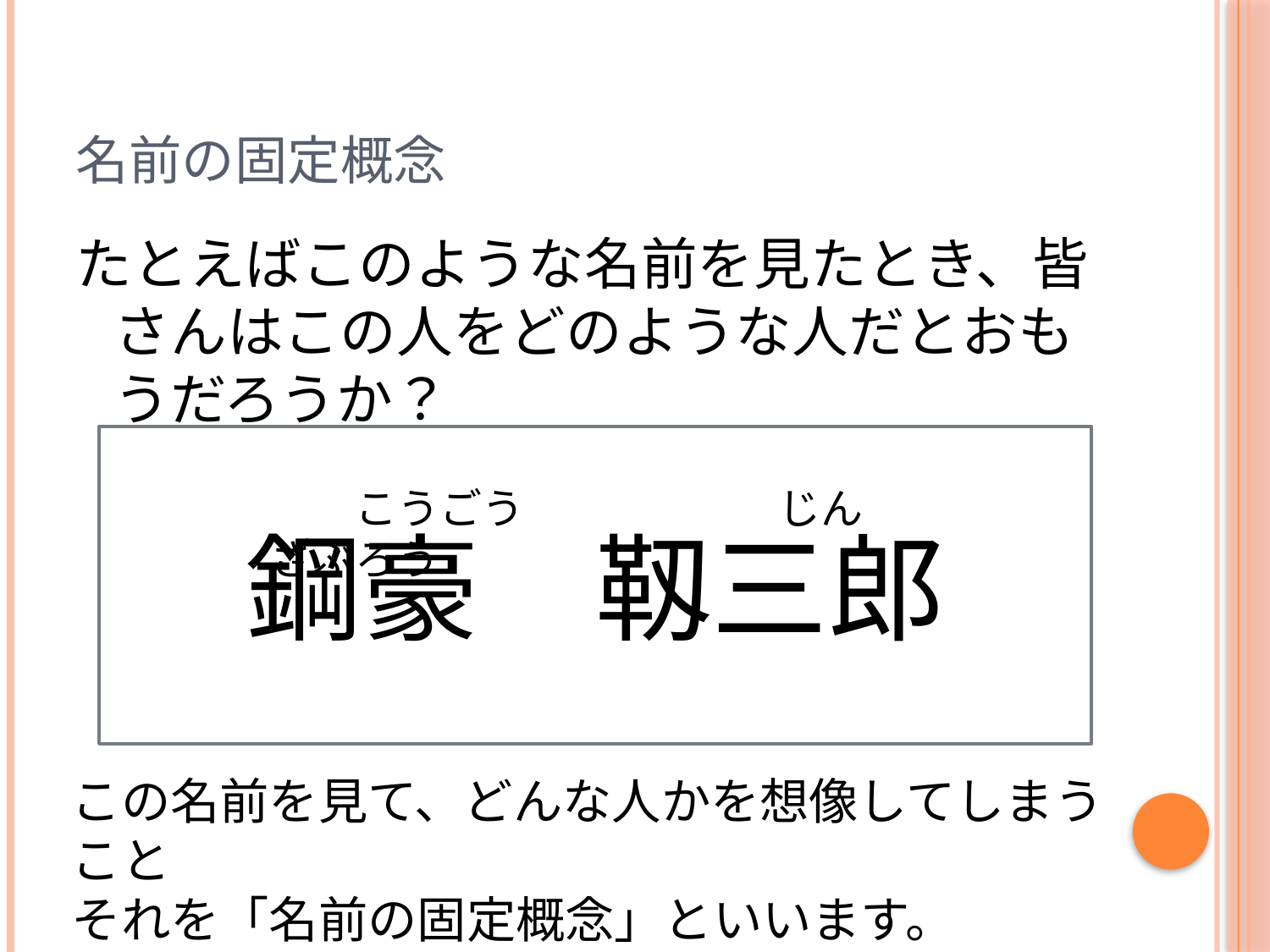

# 名前の固定概念
たとえばこのような名前を見たとき、皆さんはこの人をどのような人だとおもうだろうか？
鋼豪　靱三郎
　　こうごう　　　　　　　　じんざぶろう
この名前を見て、どんな人かを想像してしまうこと
それを「名前の固定概念」といいます。